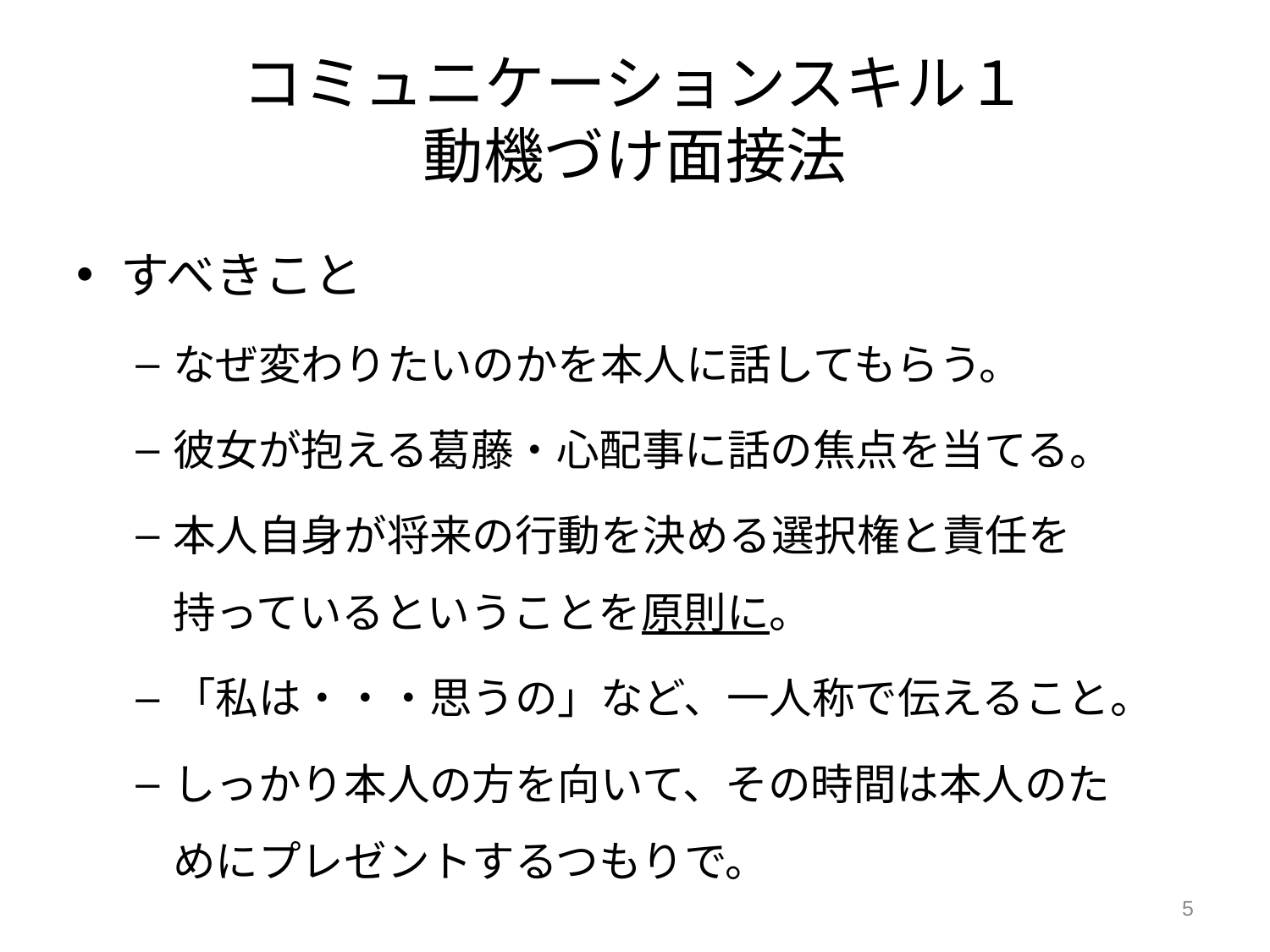

# コミュニケーションスキル１ 動機づけ面接法
すべきこと
なぜ変わりたいのかを本人に話してもらう。
彼女が抱える葛藤・心配事に話の焦点を当てる。
本人自身が将来の行動を決める選択権と責任を持っているということを原則に。
「私は・・・思うの」など、一人称で伝えること。
しっかり本人の方を向いて、その時間は本人のためにプレゼントするつもりで。

5